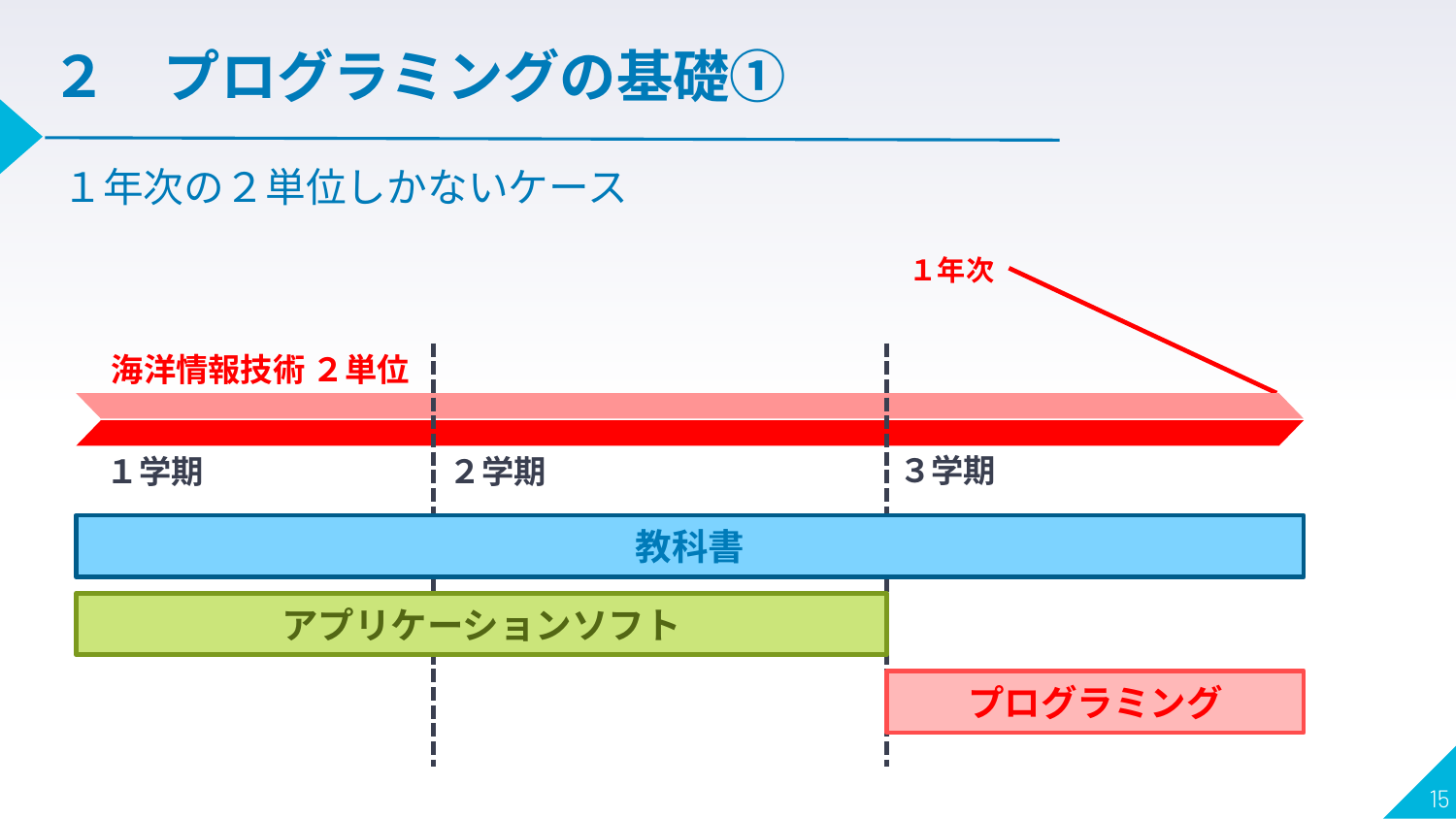

２　プログラミングの基礎①
１年次の２単位しかないケース
１年次
海洋情報技術 ２単位

３学期
１学期
２学期
教科書
アプリケーションソフト
プログラミング
15